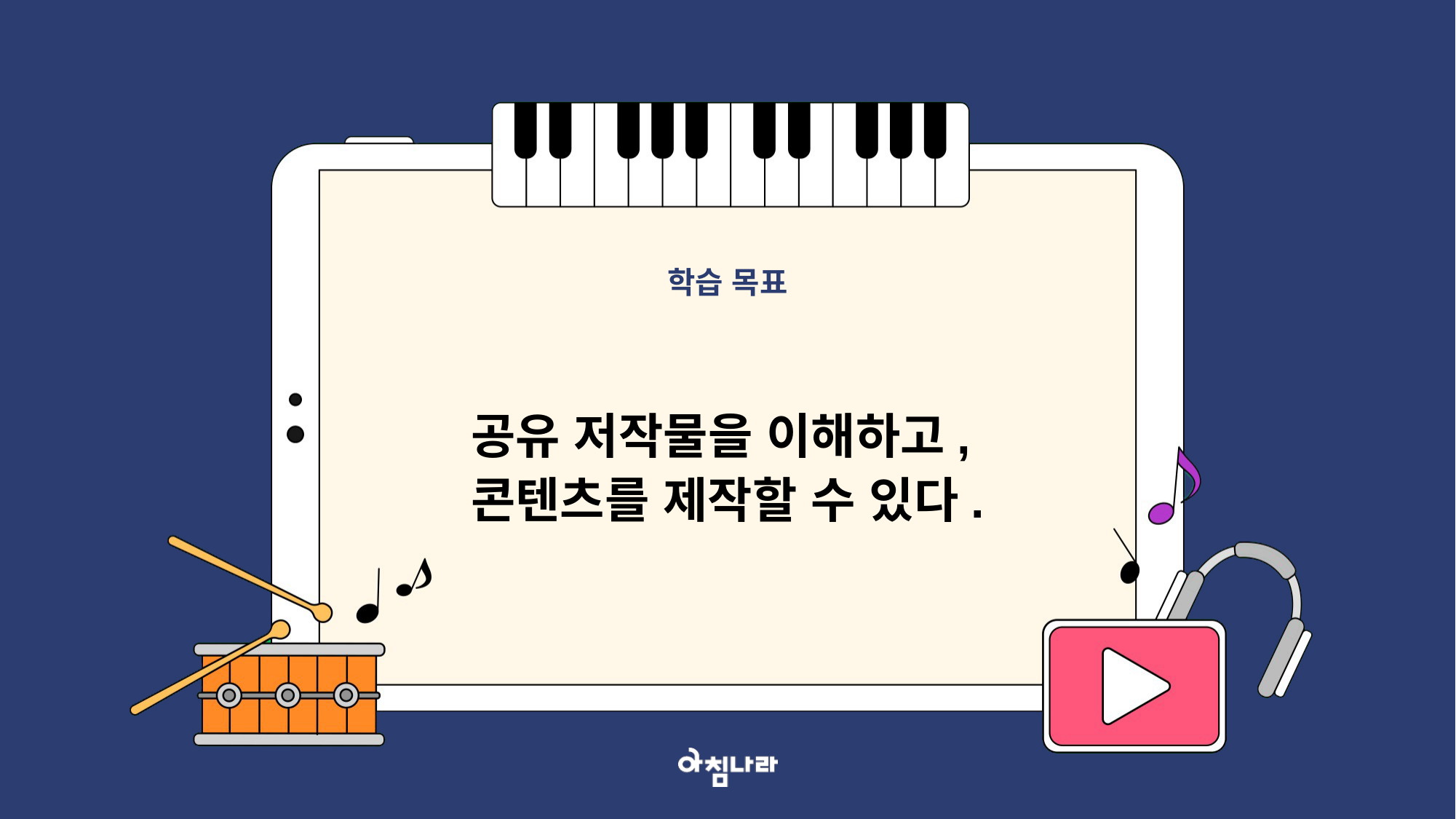

학습 목표
공유 저작물을 이해하고,
콘텐츠를 제작할 수 있다.